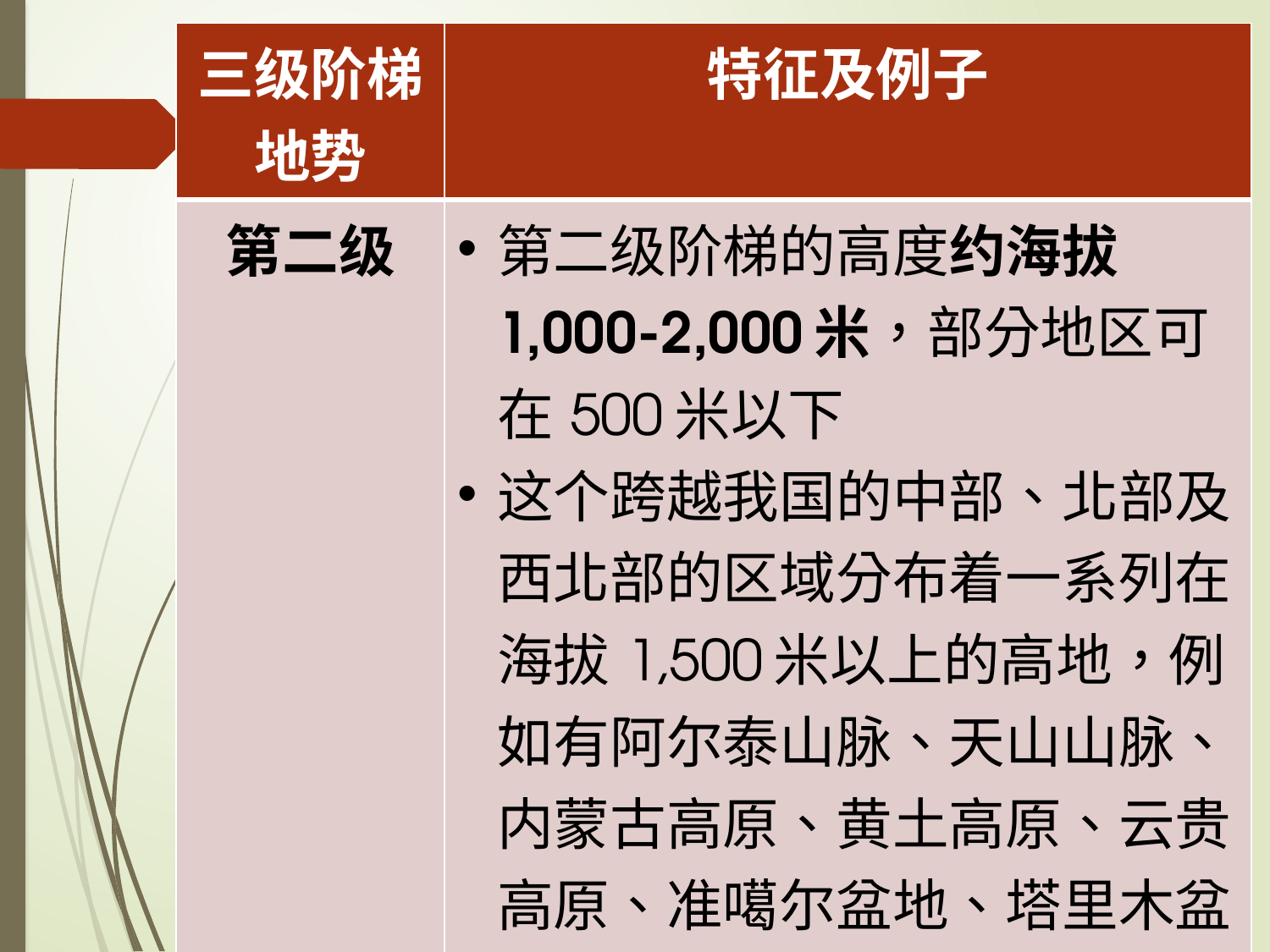

| 三级阶梯地势 | 特征及例子 |
| --- | --- |
| 第二级 | 第二级阶梯的高度约海拔1,000-2,000米，部分地区可在500米以下 这个跨越我国的中部、北部及西北部的区域分布着一系列在海拔1,500米以上的高地，例如有阿尔泰山脉、天山山脉、内蒙古高原、黄土高原、云贵高原、准噶尔盆地、塔里木盆地、柴达木盆地及四川盆地等 |